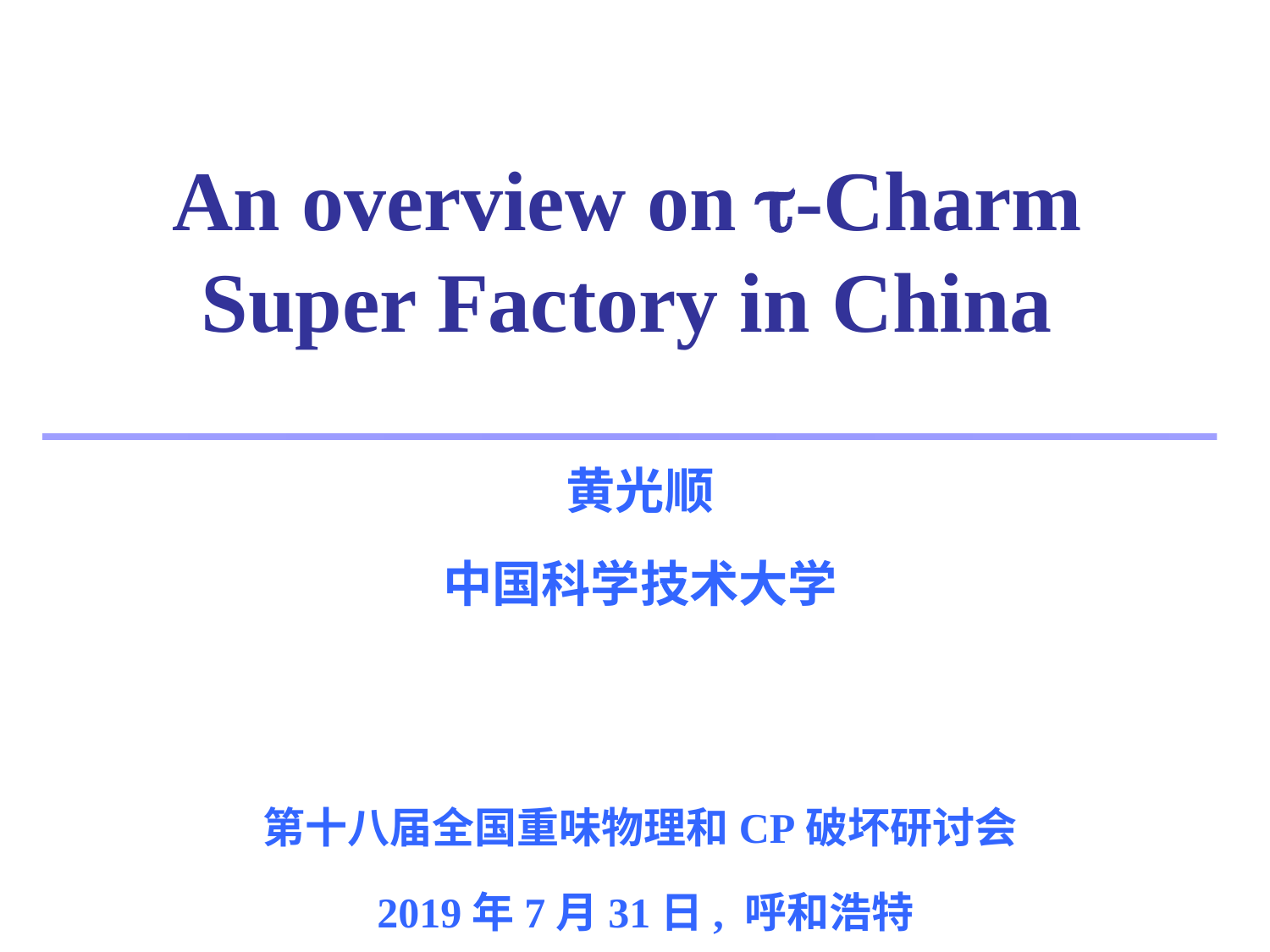

# An overview on τ-Charm Super Factory in China
黄光顺
中国科学技术大学

第十八届全国重味物理和CP破坏研讨会
 2019年7月31日, 呼和浩特